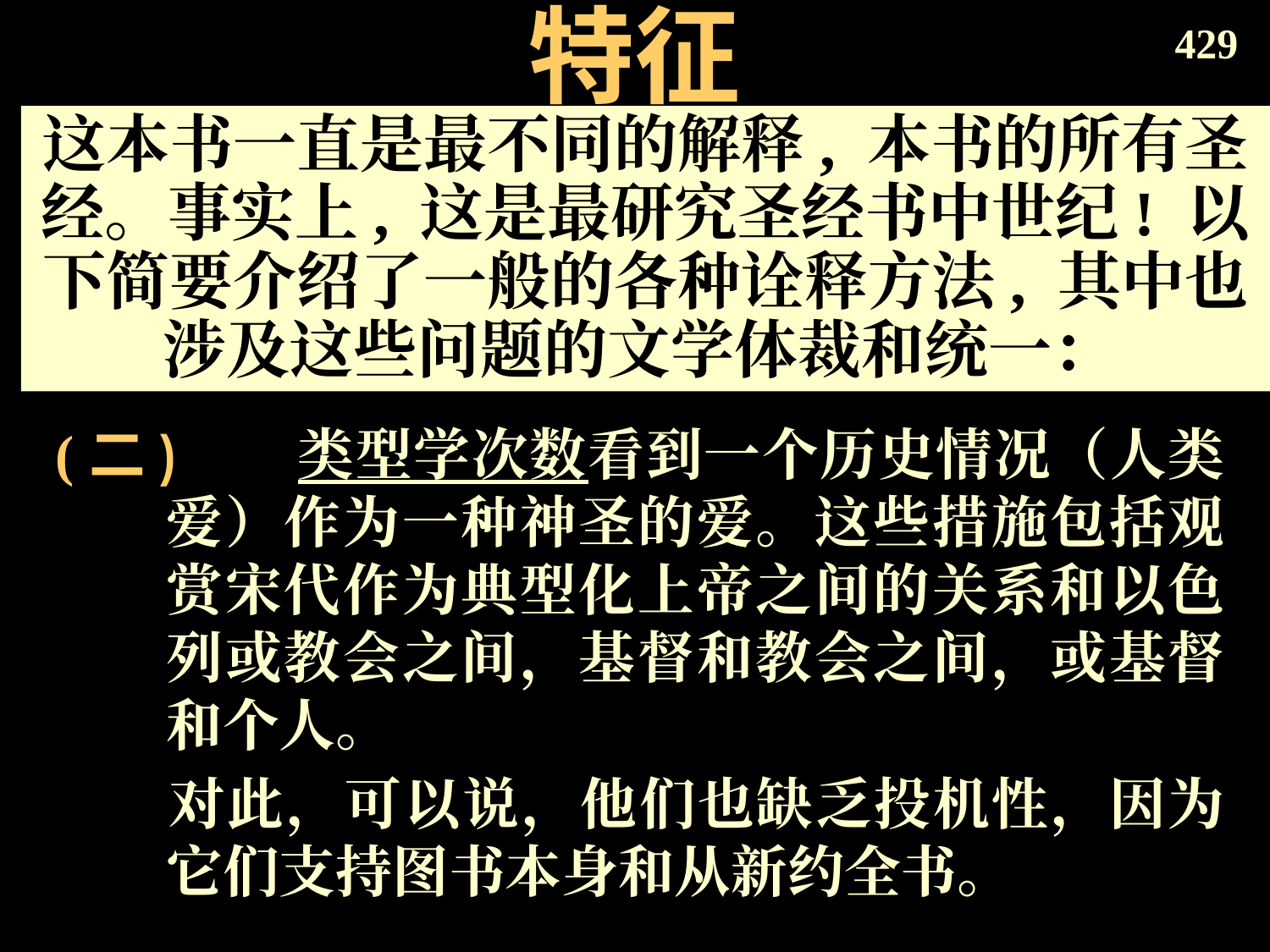

特征
429
这本书一直是最不同的解释, 本书的所有圣经。事实上, 这是最研究圣经书中世纪! 以下简要介绍了一般的各种诠释方法, 其中也涉及这些问题的文学体裁和统一：
(二)	类型学次数看到一个历史情况（人类爱）作为一种神圣的爱。这些措施包括观赏宋代作为典型化上帝之间的关系和以色列或教会之间，基督和教会之间，或基督和个人。
	对此，可以说，他们也缺乏投机性，因为它们支持图书本身和从新约全书。